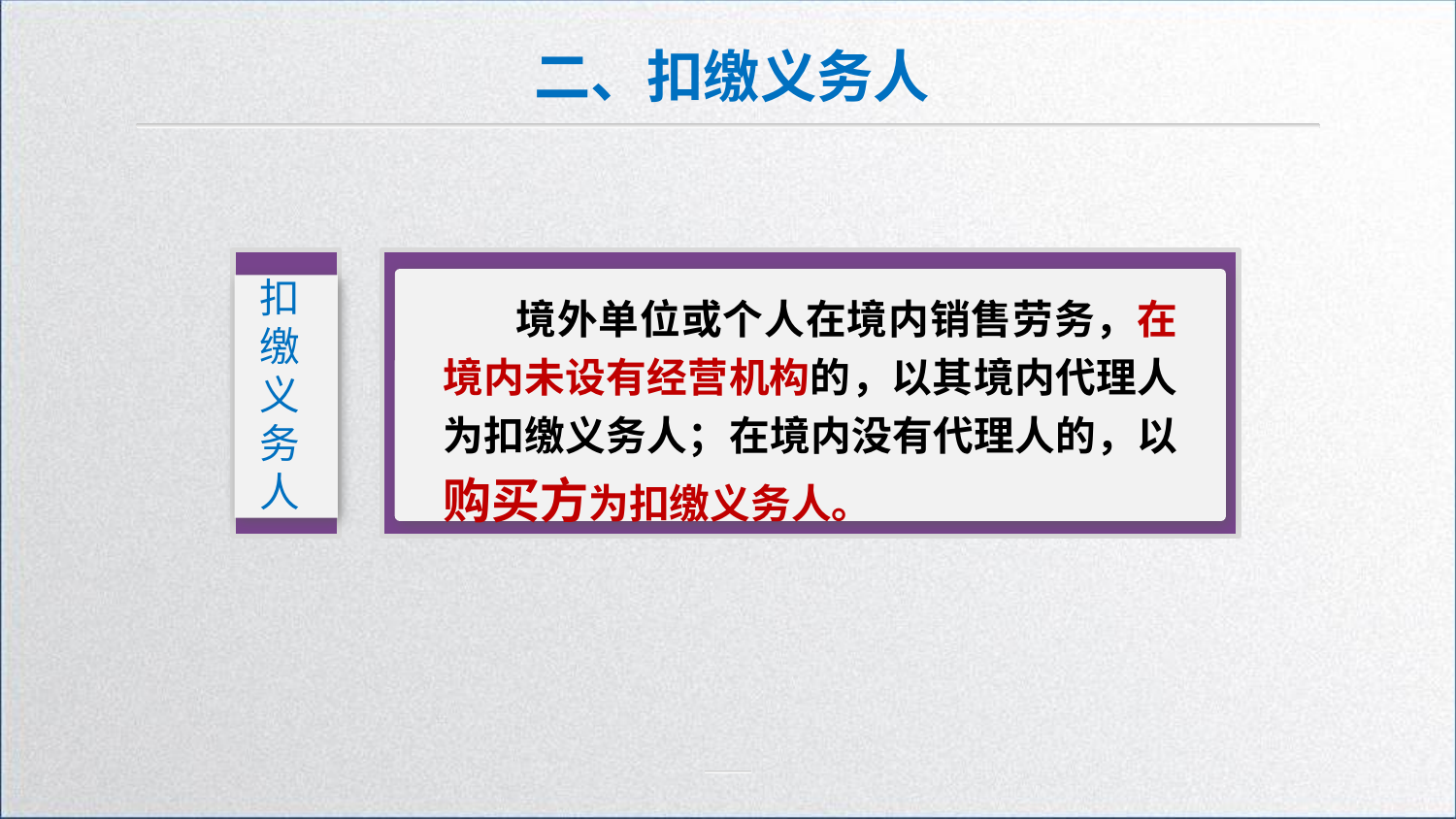

二、扣缴义务人

扣缴义务人
境外单位或个人在境内销售劳务，在境内未设有经营机构的，以其境内代理人为扣缴义务人；在境内没有代理人的，以购买方为扣缴义务人。